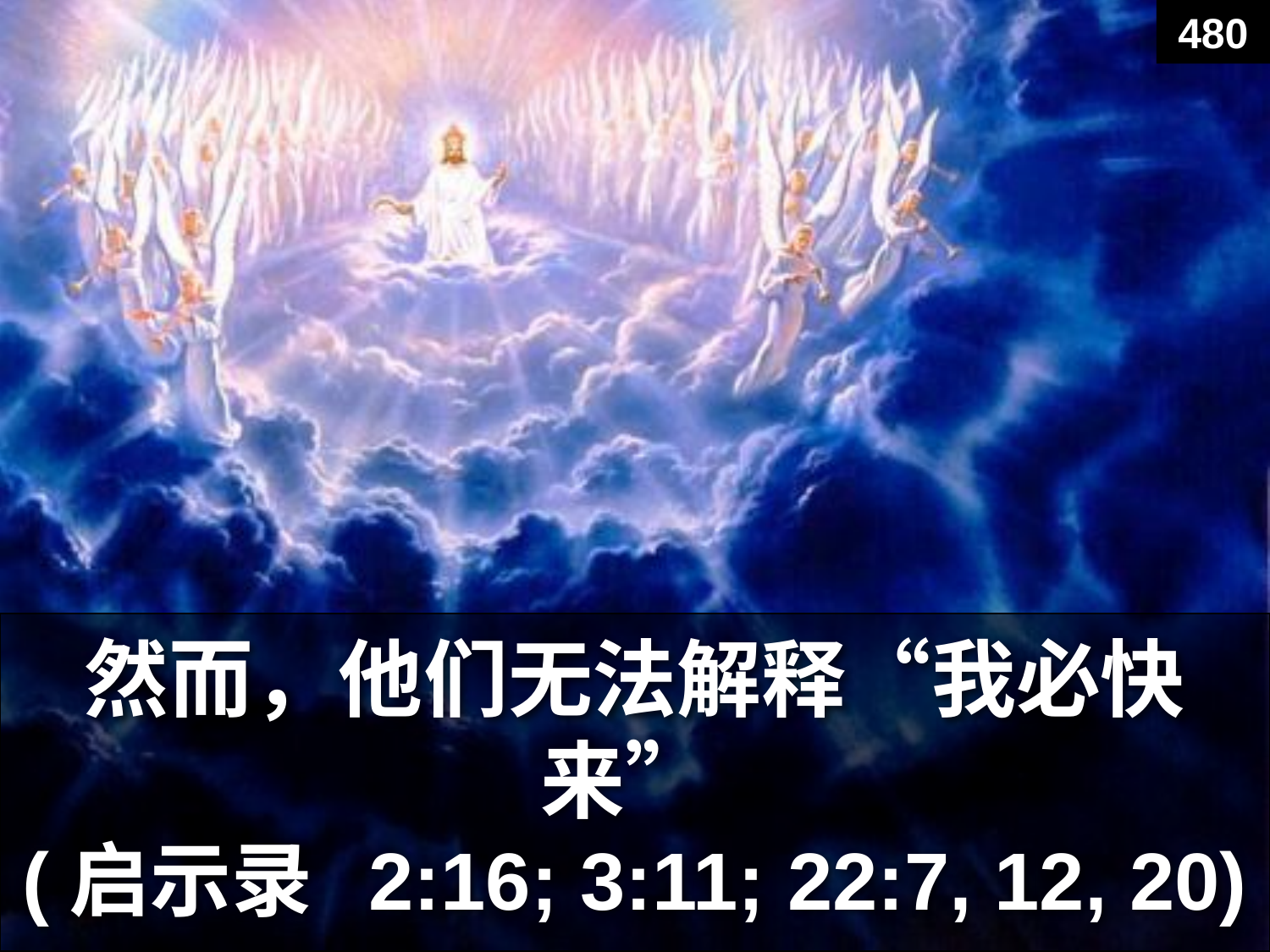

480

# 然而，他们无法解释“我必快来” (启示录  2:16; 3:11; 22:7, 12, 20)